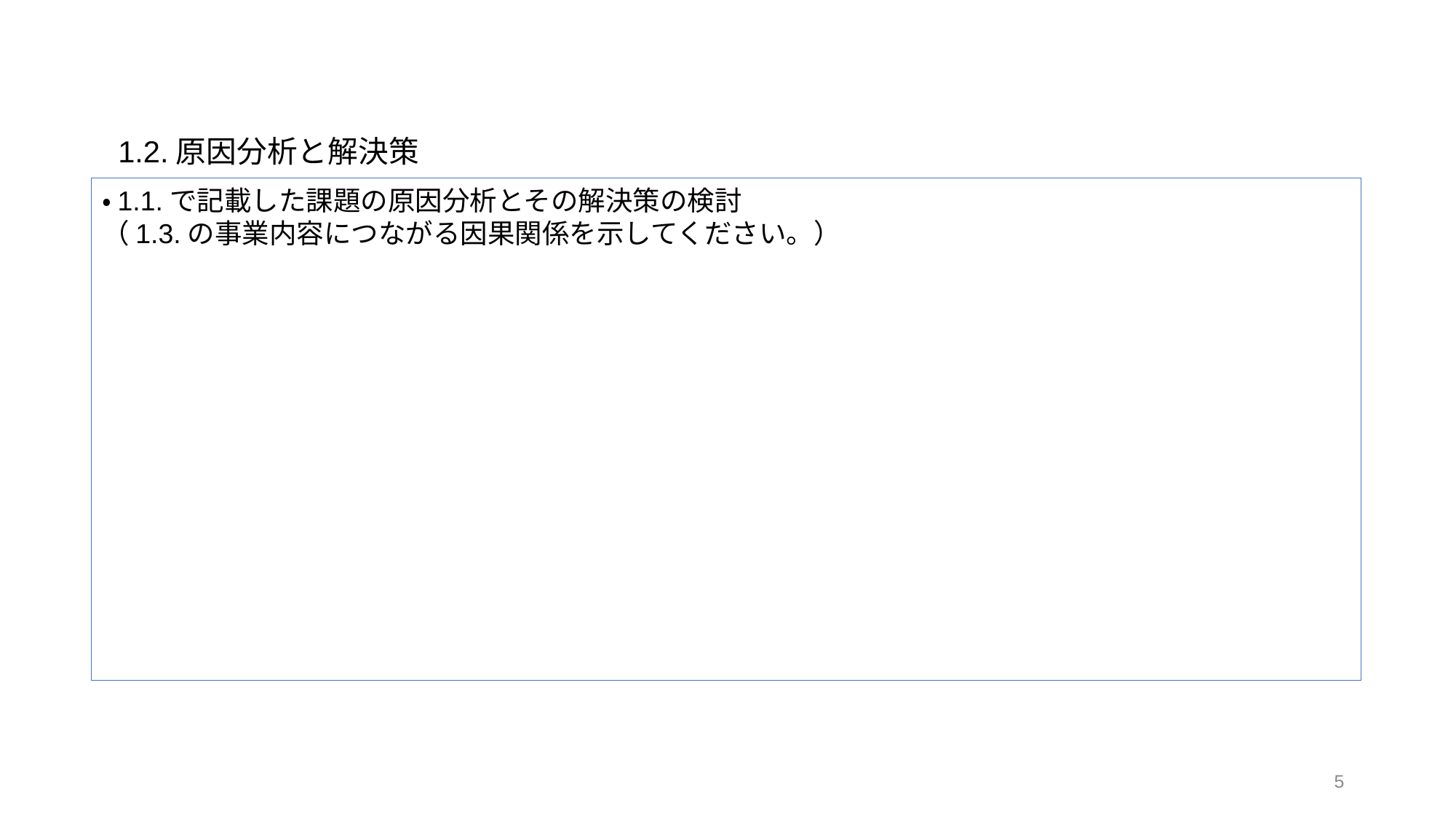

1.2.原因分析と解決策
・1.1.で記載した課題の原因分析とその解決策の検討
（1.3.の事業内容につながる因果関係を示してください。）

5